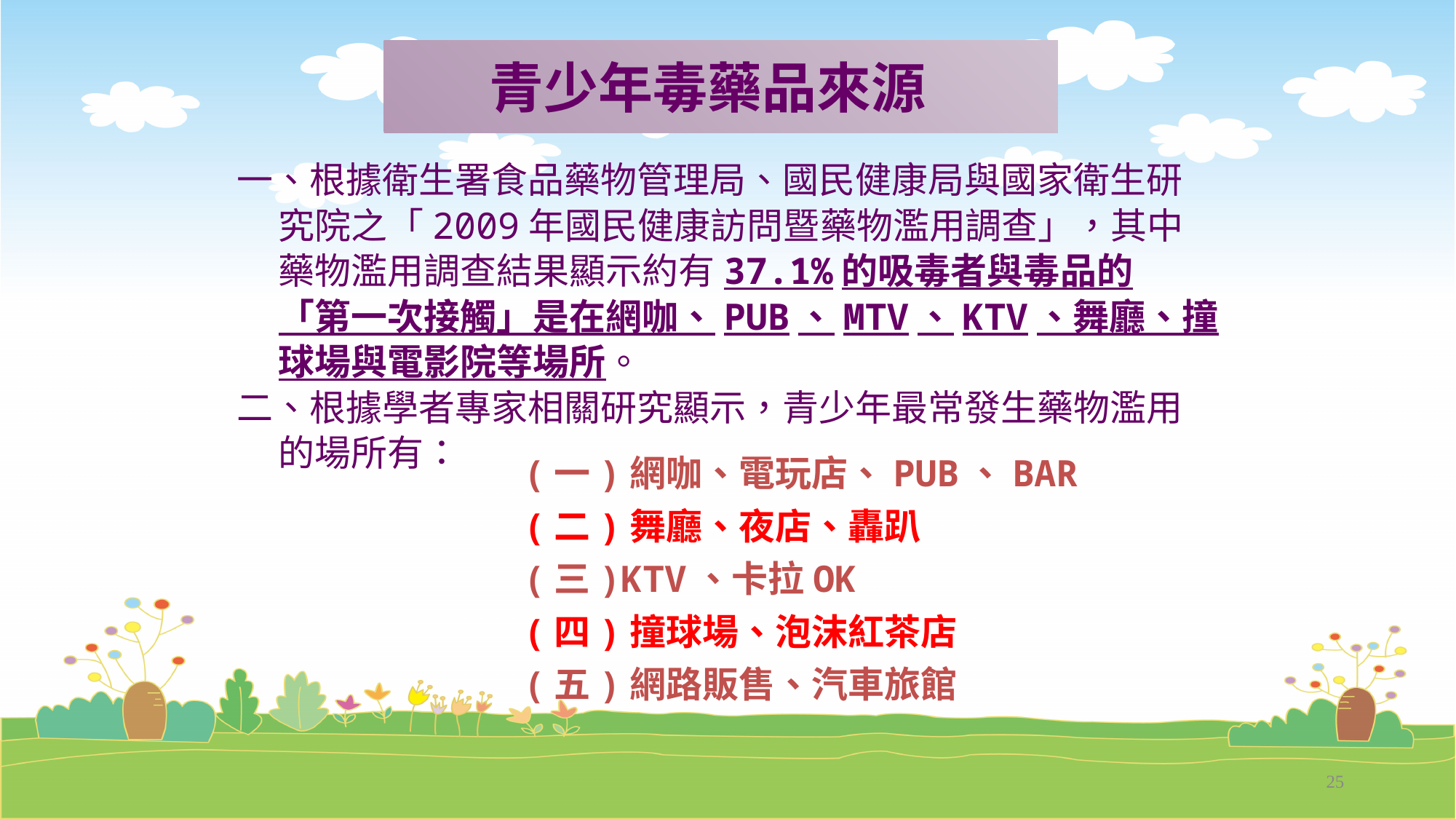

青少年毒藥品來源
一、根據衛生署食品藥物管理局、國民健康局與國家衛生研
    究院之「2009年國民健康訪問暨藥物濫用調查」，其中
    藥物濫用調查結果顯示約有37.1%的吸毒者與毒品的
    「第一次接觸」是在網咖、PUB、MTV、KTV、舞廳、撞
    球場與電影院等場所。
二、根據學者專家相關研究顯示，青少年最常發生藥物濫用
    的場所有：

(一)網咖、電玩店、PUB、BAR
(二)舞廳、夜店、轟趴
(三)KTV、卡拉OK
(四)撞球場、泡沫紅茶店
(五)網路販售、汽車旅館

25